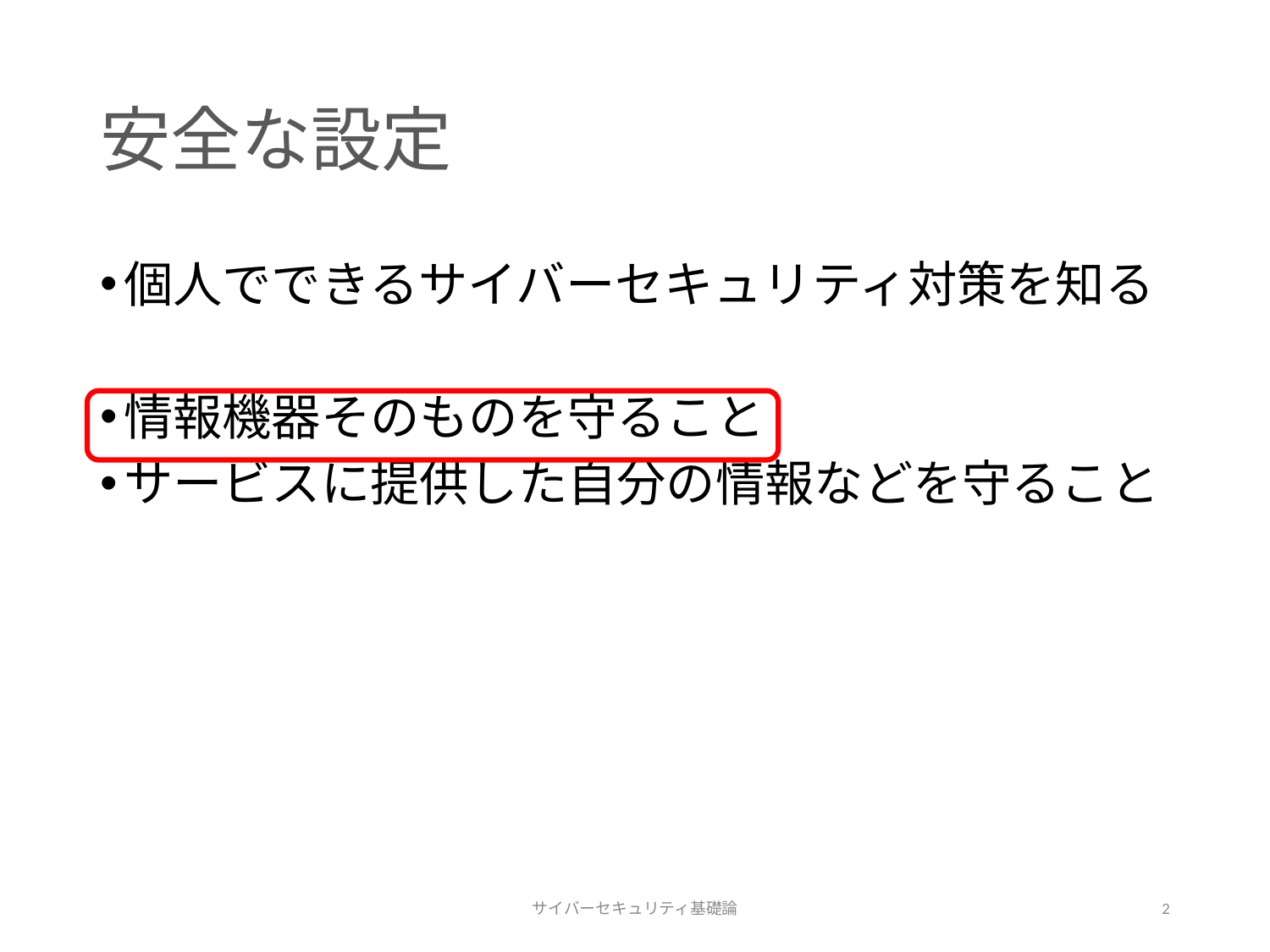

# 安全な設定
個人でできるサイバーセキュリティ対策を知る

情報機器そのものを守ること
サービスに提供した自分の情報などを守ること

サイバーセキュリティ基礎論
2